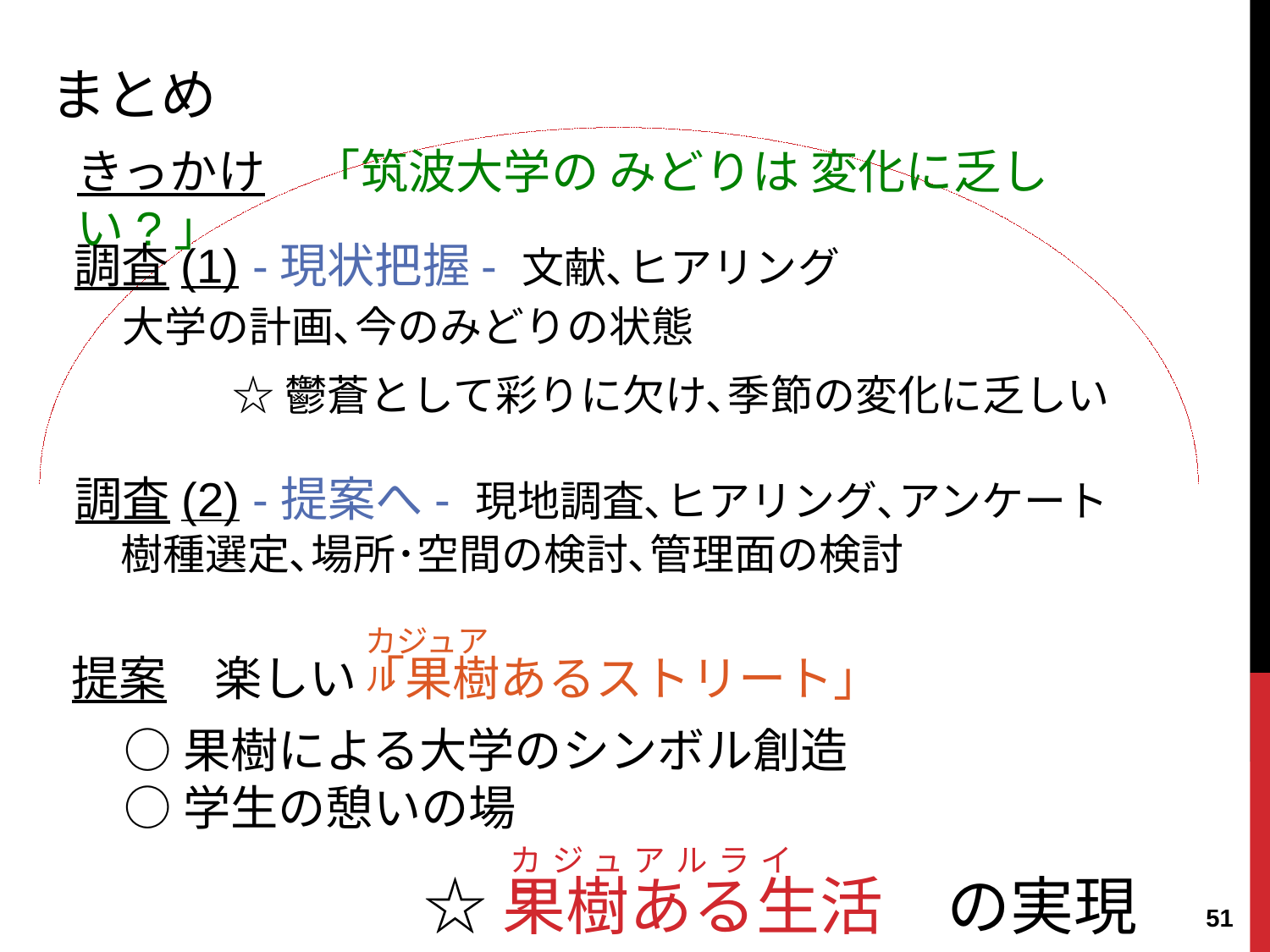

まとめ

きっかけ　「筑波大学の みどりは 変化に乏しい?」

調査(1) -現状把握- 文献､ヒアリング
大学の計画､今のみどりの状態
☆鬱蒼として彩りに欠け､季節の変化に乏しい
調査(2) -提案へ- 現地調査､ヒアリング､アンケート
樹種選定､場所･空間の検討､管理面の検討
カジュアル
提案　楽しい「果樹あるストリート」
○果樹による大学のシンボル創造
○学生の憩いの場
カジュアルライフ
☆果樹ある生活　の実現
51